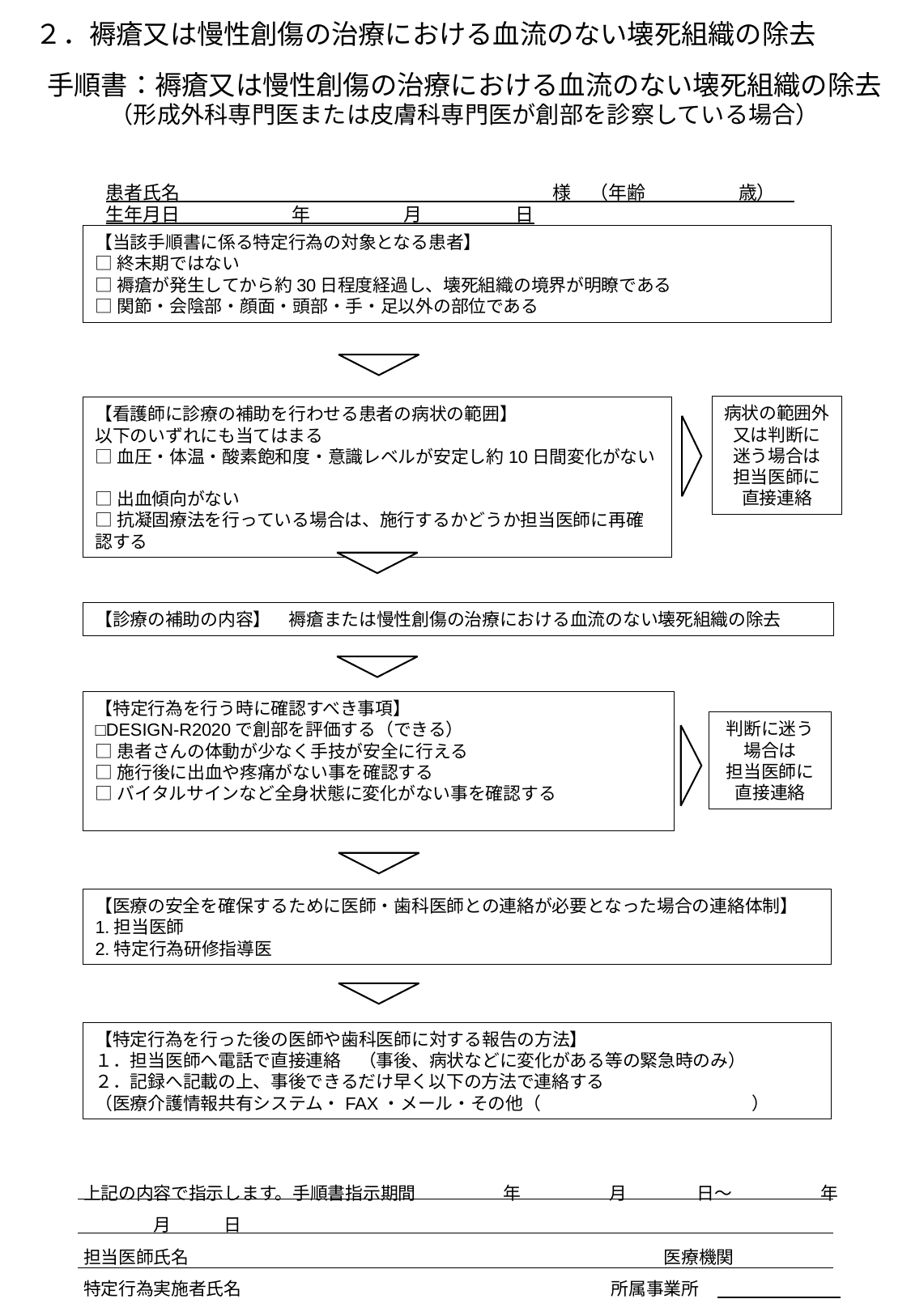

２．褥瘡又は慢性創傷の治療における血流のない壊死組織の除去

手順書：褥瘡又は慢性創傷の治療における血流のない壊死組織の除去
（形成外科専門医または皮膚科専門医が創部を診察している場合）
患者氏名　　　　　　　　　　　　　　　　　　　　様　（年齢　　　　　歳）　生年月日　　　　　　年　　　　　月　　　　　日
【当該手順書に係る特定行為の対象となる患者】
□終末期ではない
□褥瘡が発生してから約30日程度経過し、壊死組織の境界が明瞭である
□関節・会陰部・顔面・頭部・手・足以外の部位である

病状の範囲外又は判断に
迷う場合は
担当医師に
直接連絡
【看護師に診療の補助を行わせる患者の病状の範囲】
以下のいずれにも当てはまる
□血圧・体温・酸素飽和度・意識レベルが安定し約10日間変化がない
□出血傾向がない
□抗凝固療法を行っている場合は、施行するかどうか担当医師に再確認する

【診療の補助の内容】　褥瘡または慢性創傷の治療における血流のない壊死組織の除去

【特定行為を行う時に確認すべき事項】
□DESIGN-R2020で創部を評価する（できる）
□患者さんの体動が少なく手技が安全に行える
□施行後に出血や疼痛がない事を確認する
□バイタルサインなど全身状態に変化がない事を確認する

判断に迷う場合は
担当医師に
直接連絡

【医療の安全を確保するために医師・歯科医師との連絡が必要となった場合の連絡体制】
1.担当医師
2.特定行為研修指導医

【特定行為を行った後の医師や歯科医師に対する報告の方法】
１．担当医師へ電話で直接連絡　（事後、病状などに変化がある等の緊急時のみ）
２．記録へ記載の上、事後できるだけ早く以下の方法で連絡する
（医療介護情報共有システム・FAX・メール・その他（　　　　　　　　　　　　）
上記の内容で指示します。手順書指示期間　　　　　年　　　　　月　　　　日～　　　　　年　　　　月　　　日
担当医師氏名　　　　　　　　　　　　　　　　　　　　　　　　　　　医療機関
特定行為実施者氏名　　　　　　　　　　　　　　　　　　　　　所属事業所